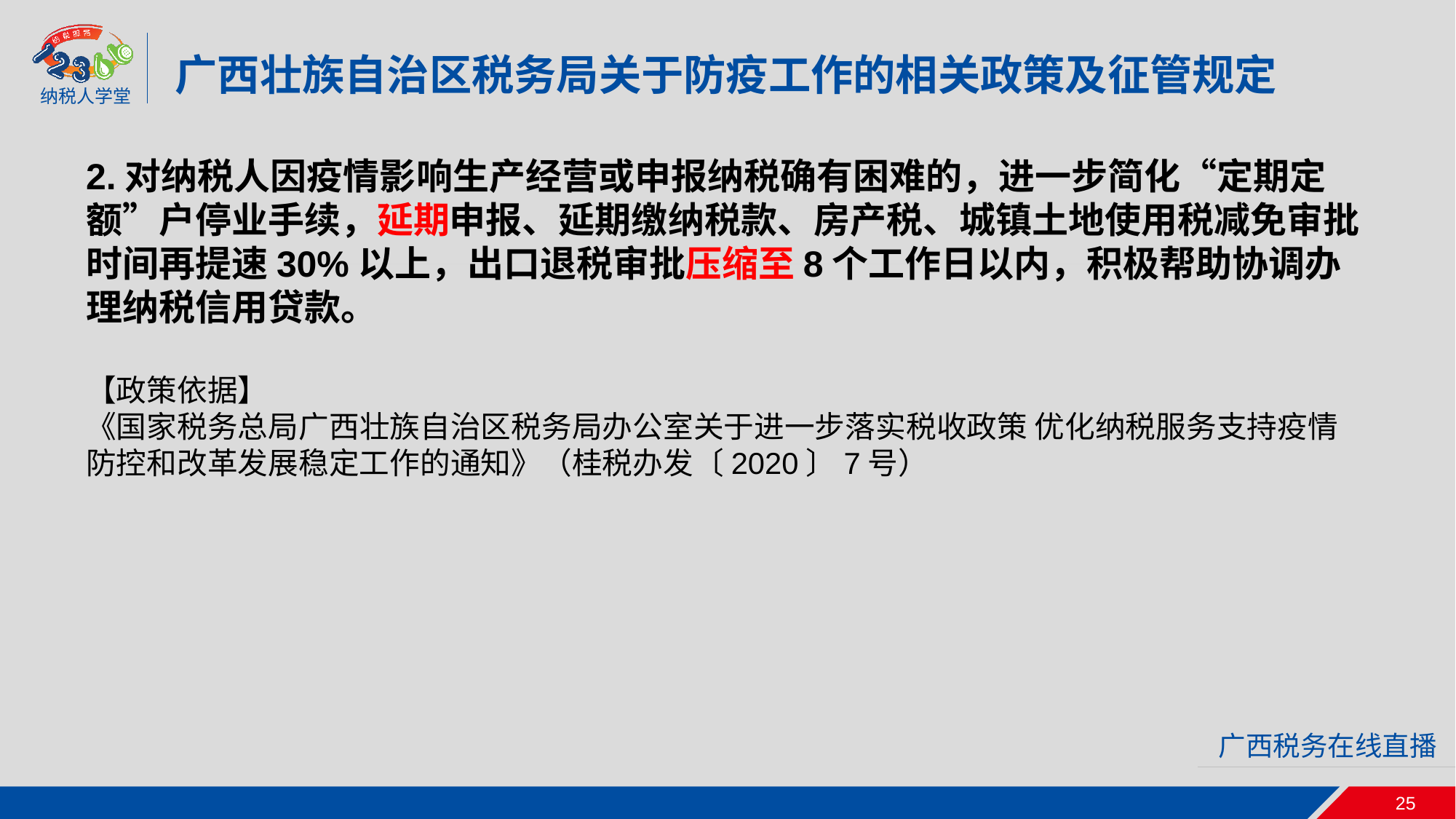

广西壮族自治区税务局关于防疫工作的相关政策及征管规定
2.对纳税人因疫情影响生产经营或申报纳税确有困难的，进一步简化“定期定额”户停业手续，延期申报、延期缴纳税款、房产税、城镇土地使用税减免审批时间再提速30%以上，出口退税审批压缩至8个工作日以内，积极帮助协调办理纳税信用贷款。

【政策依据】
《国家税务总局广西壮族自治区税务局办公室关于进一步落实税收政策 优化纳税服务支持疫情防控和改革发展稳定工作的通知》（桂税办发〔2020〕7号）